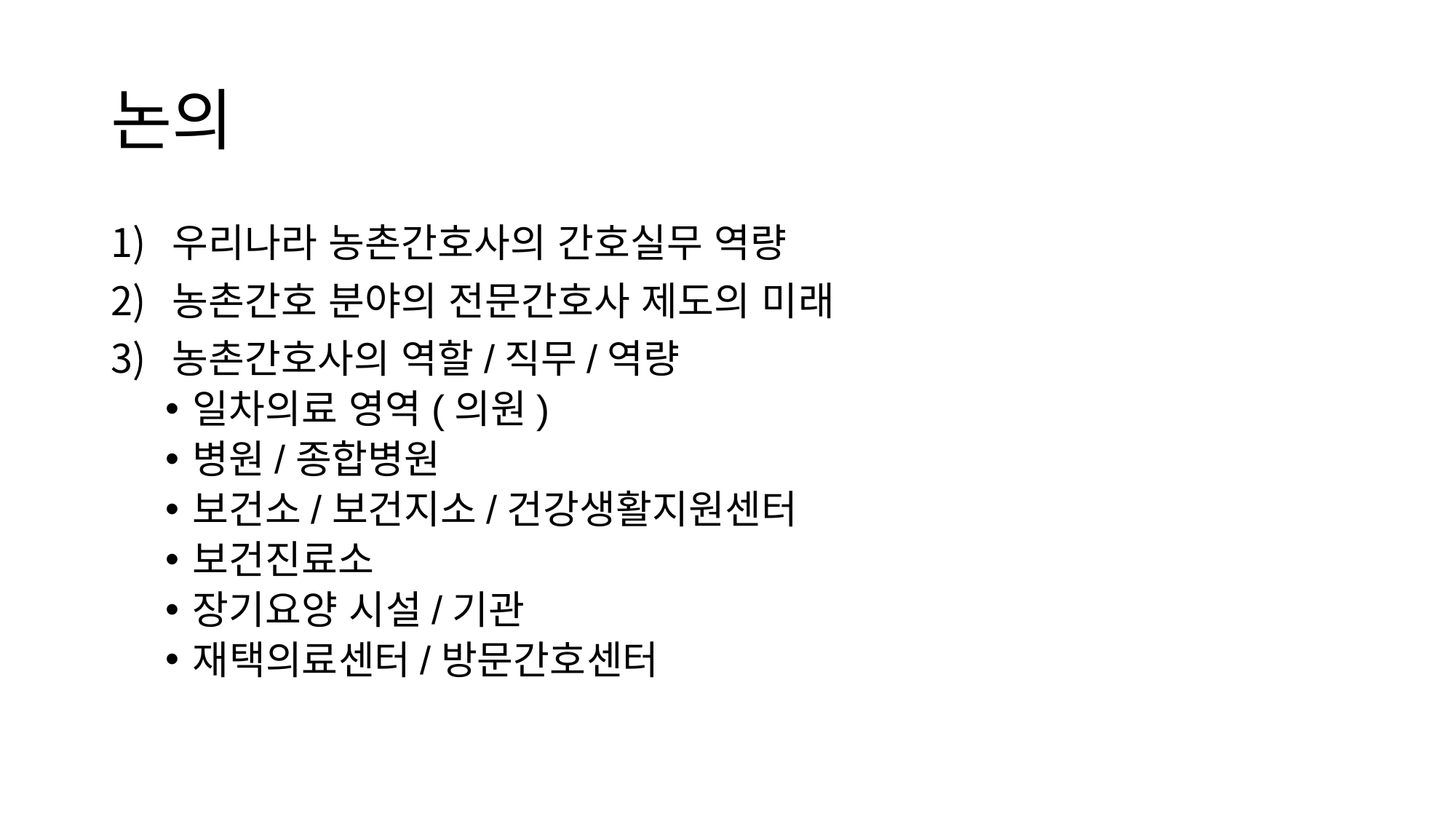

# 논의
우리나라 농촌간호사의 간호실무 역량
농촌간호 분야의 전문간호사 제도의 미래
농촌간호사의 역할/직무/역량
일차의료 영역(의원)
병원/종합병원
보건소/보건지소/건강생활지원센터
보건진료소
장기요양 시설/기관
재택의료센터/방문간호센터